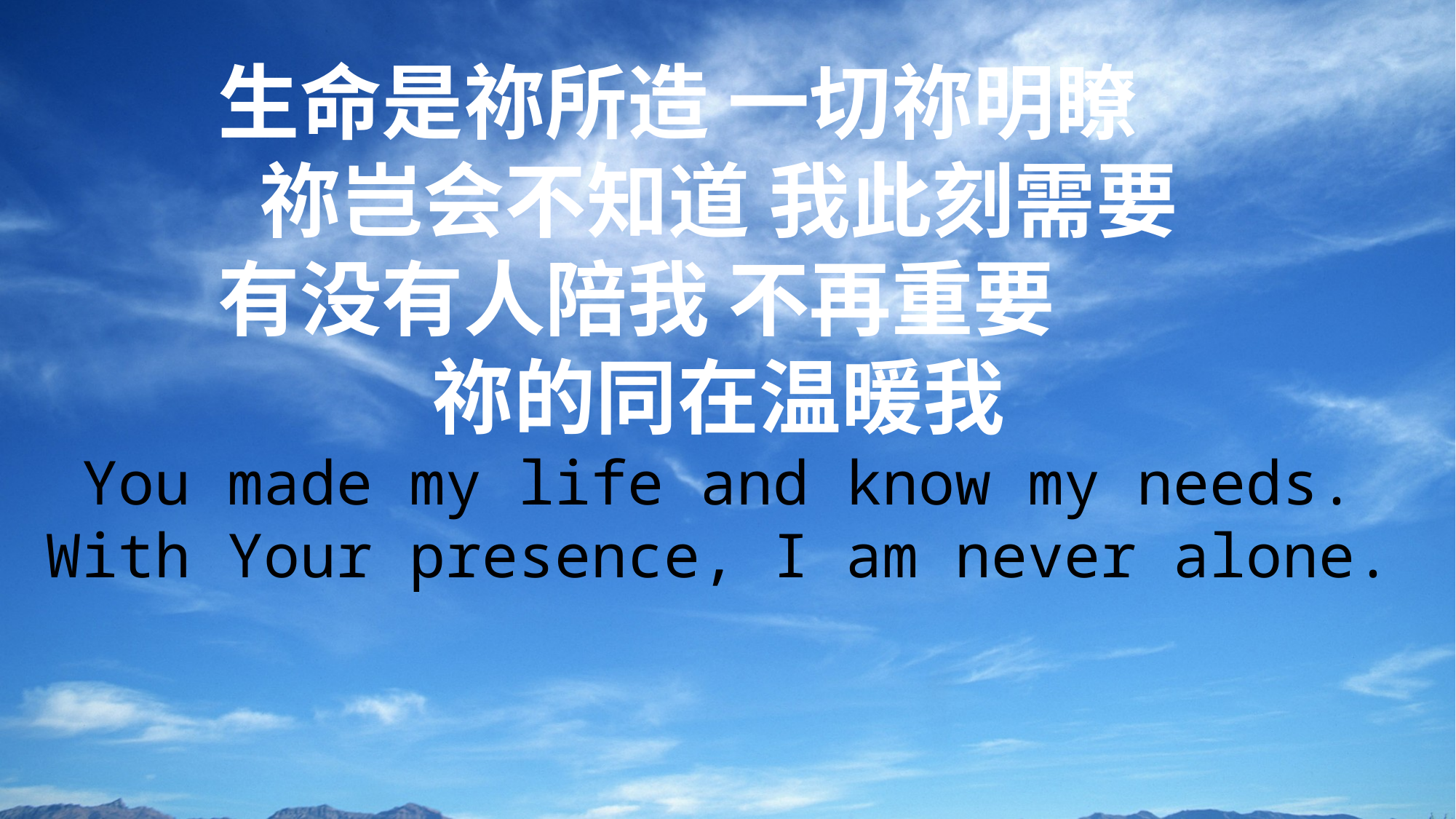

生命是祢所造 一切祢明瞭
祢岂会不知道 我此刻需要
有没有人陪我 不再重要
祢的同在温暖我
You made my life and know my needs. With Your presence, I am never alone.